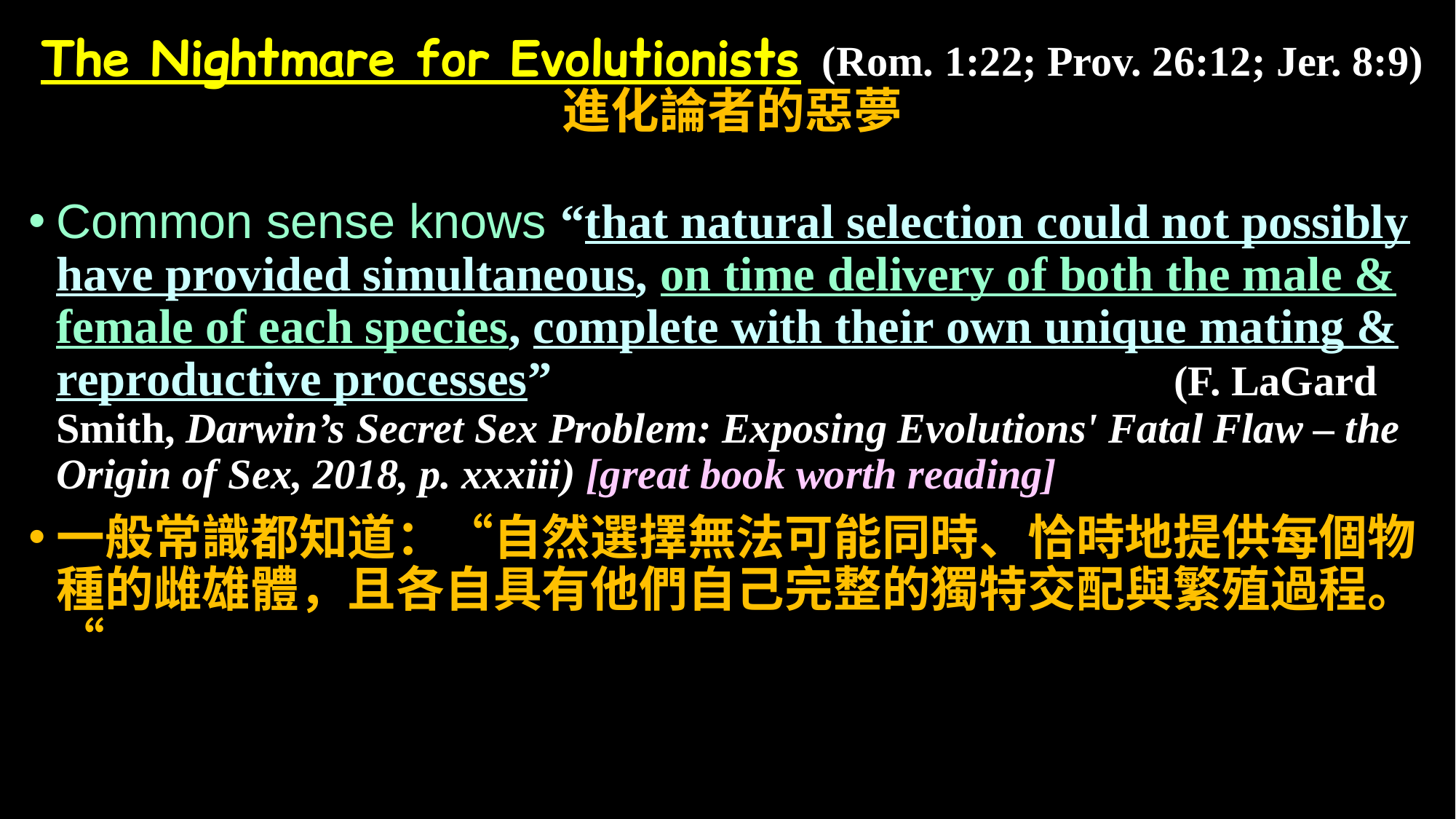

# The Nightmare for Evolutionists (Rom. 1:22; Prov. 26:12; Jer. 8:9) 進化論者的惡夢
Common sense knows “that natural selection could not possibly have provided simultaneous, on time delivery of both the male & female of each species, complete with their own unique mating & reproductive processes”                                                   (F. LaGard Smith, Darwin’s Secret Sex Problem: Exposing Evolutions' Fatal Flaw – the Origin of Sex, 2018, p. xxxiii) [great book worth reading]
一般常識都知道：“自然選擇無法可能同時、恰時地提供每個物種的雌雄體，且各自具有他們自己完整的獨特交配與繁殖過程。“